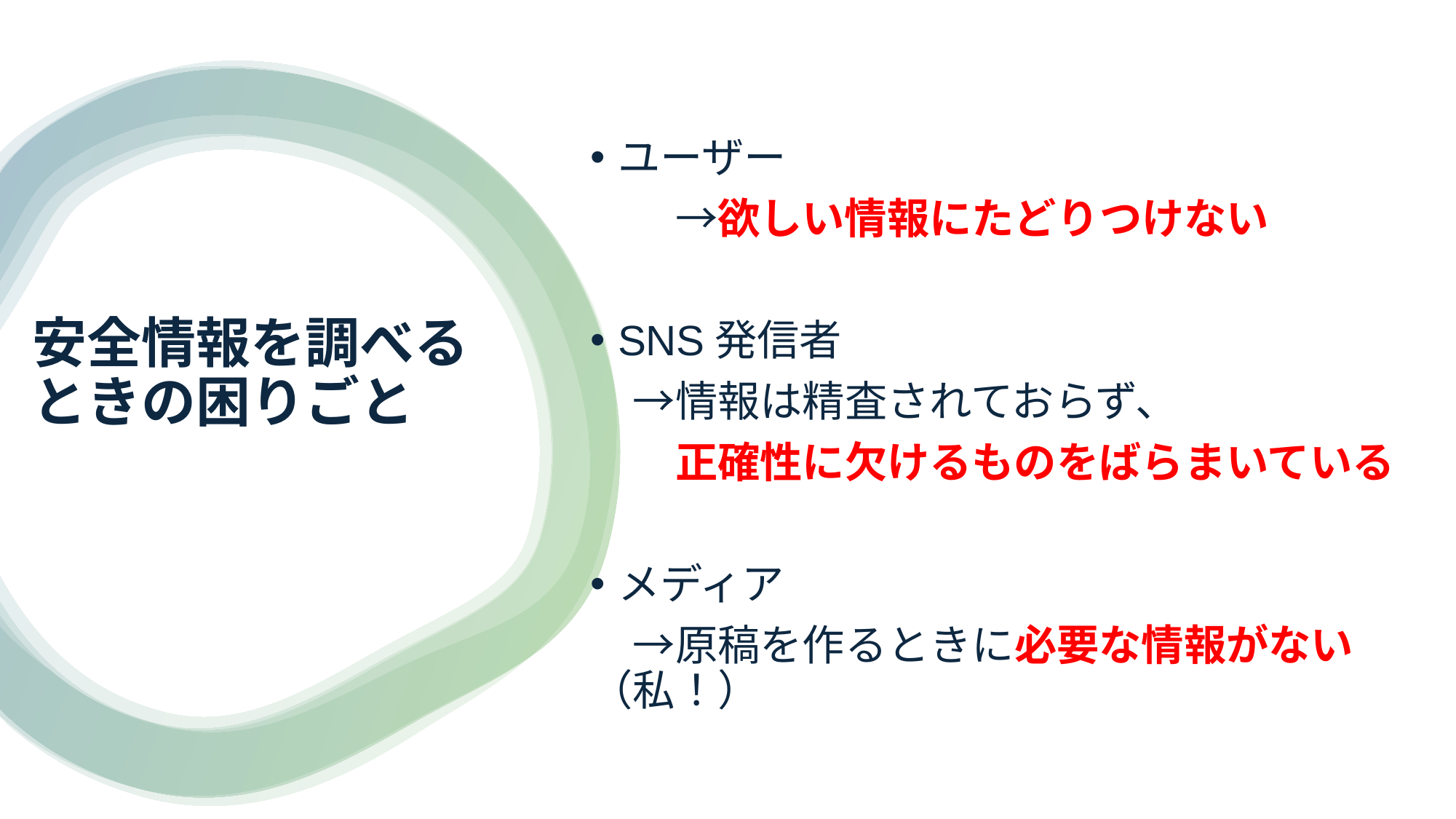

ユーザー
　　→欲しい情報にたどりつけない

SNS発信者
　→情報は精査されておらず、
　　正確性に欠けるものをばらまいている

メディア
　→原稿を作るときに必要な情報がない（私！）

# 安全情報を調べるときの困りごと